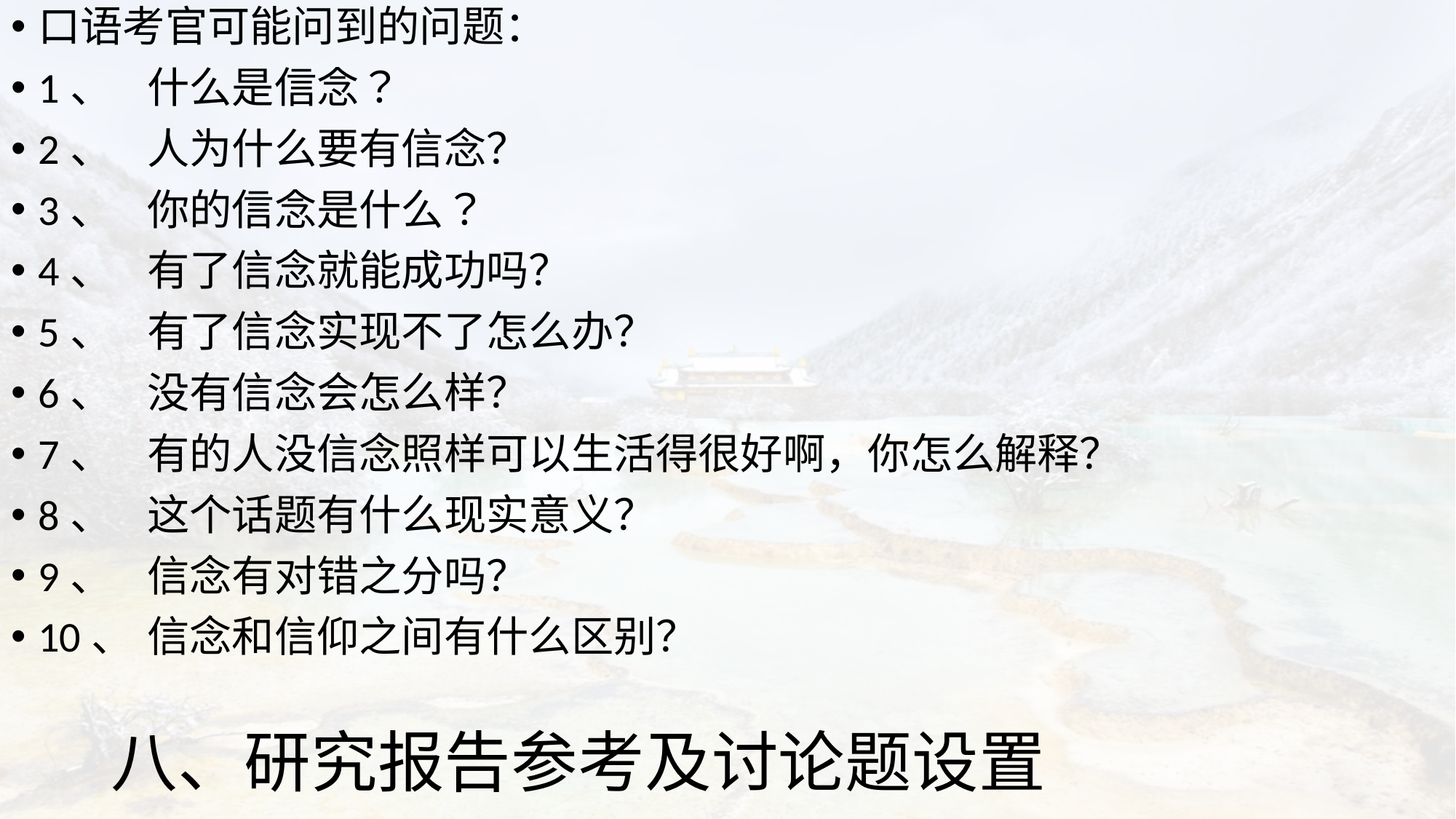

口语考官可能问到的问题：
1、	什么是信念？
2、	人为什么要有信念？
3、	你的信念是什么？
4、	有了信念就能成功吗？
5、	有了信念实现不了怎么办？
6、	没有信念会怎么样？
7、	有的人没信念照样可以生活得很好啊，你怎么解释？
8、	这个话题有什么现实意义？
9、	信念有对错之分吗？
10、	信念和信仰之间有什么区别？
# 八、研究报告参考及讨论题设置